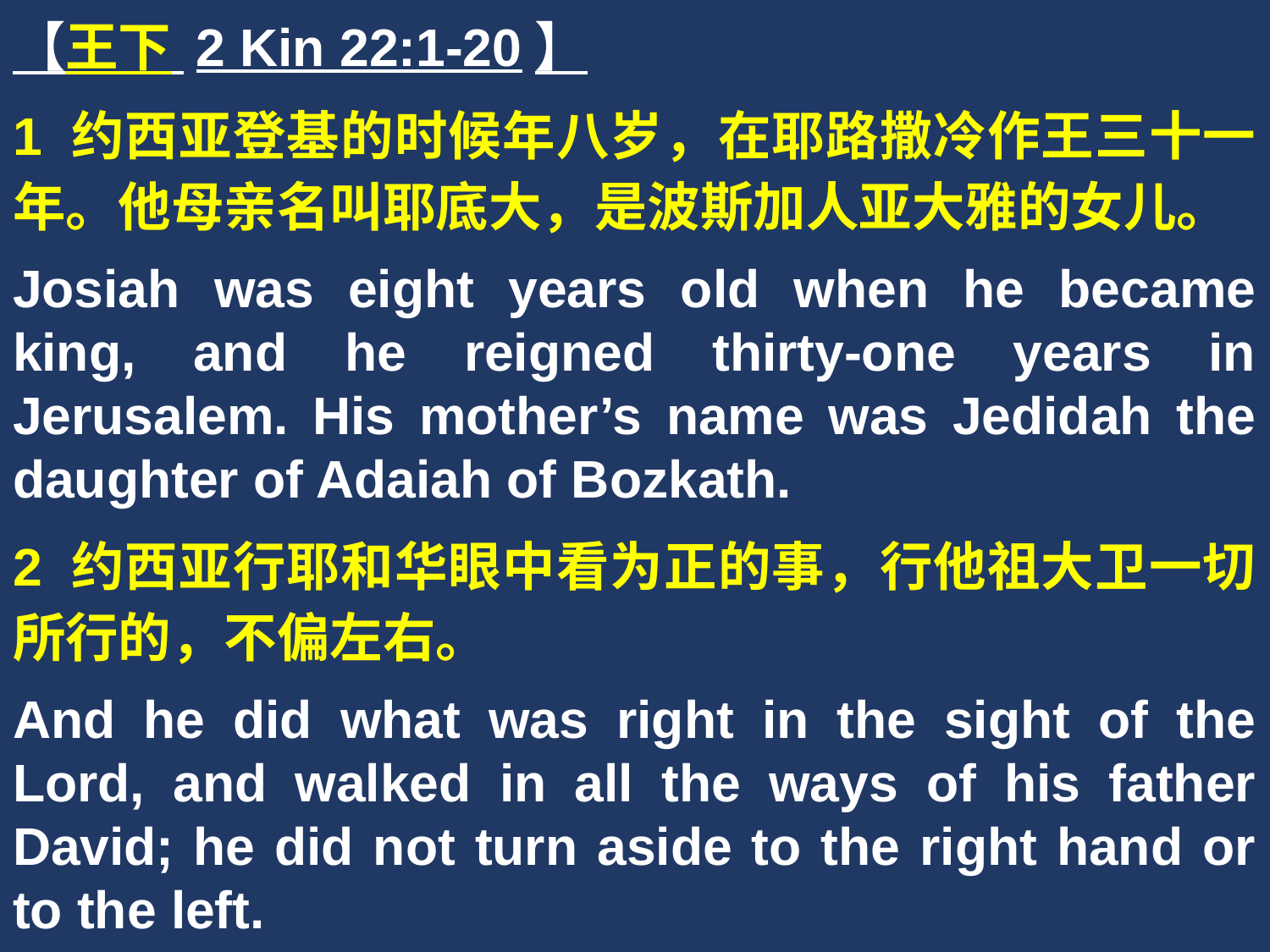

【王下 2 Kin 22:1-20】
1 约西亚登基的时候年八岁，在耶路撒冷作王三十一年。他母亲名叫耶底大，是波斯加人亚大雅的女儿。
Josiah was eight years old when he became king, and he reigned thirty-one years in Jerusalem. His mother’s name was Jedidah the daughter of Adaiah of Bozkath.
2 约西亚行耶和华眼中看为正的事，行他祖大卫一切所行的，不偏左右。
And he did what was right in the sight of the Lord, and walked in all the ways of his father David; he did not turn aside to the right hand or to the left.